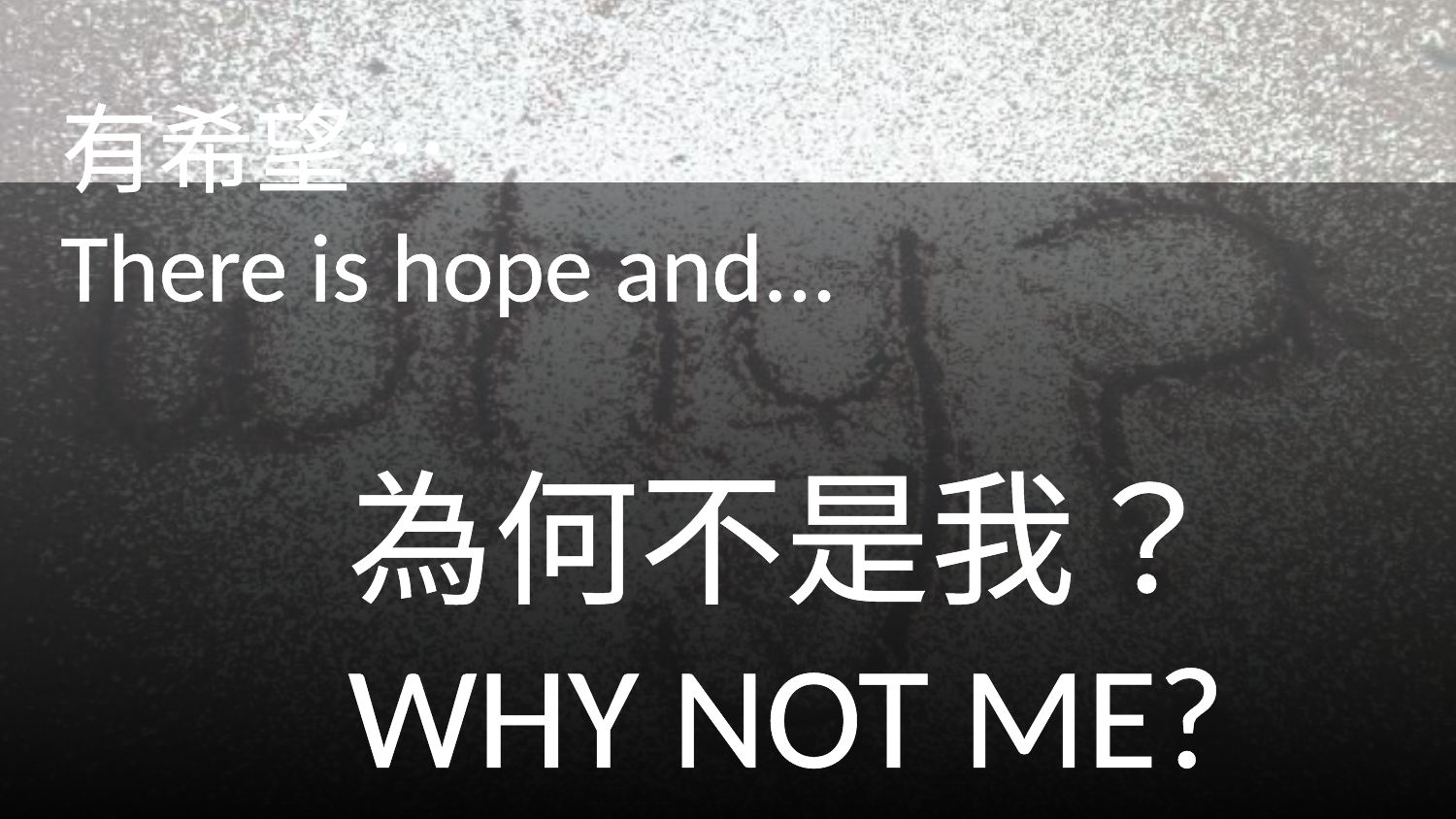

有希望…
There is hope and...

為何不是我？
WHY NOT ME?